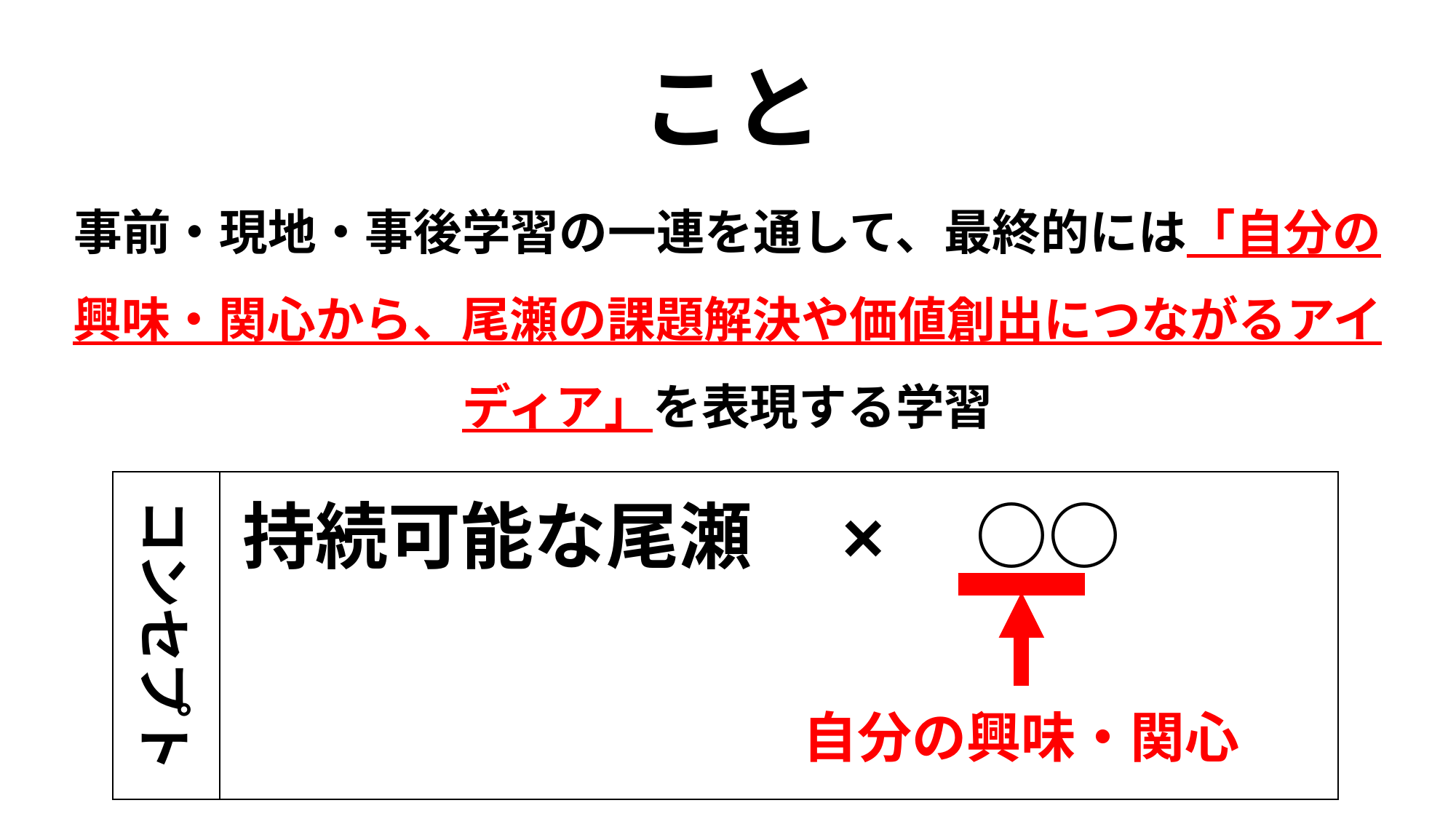

# 尾瀬ネイチャーラーニングで行うこと
事前・現地・事後学習の一連を通して、最終的には「自分の興味・関心から、尾瀬の課題解決や価値創出につながるアイディア」を表現する学習
コンセプト

持続可能な尾瀬　×　○○
自分の興味・関心